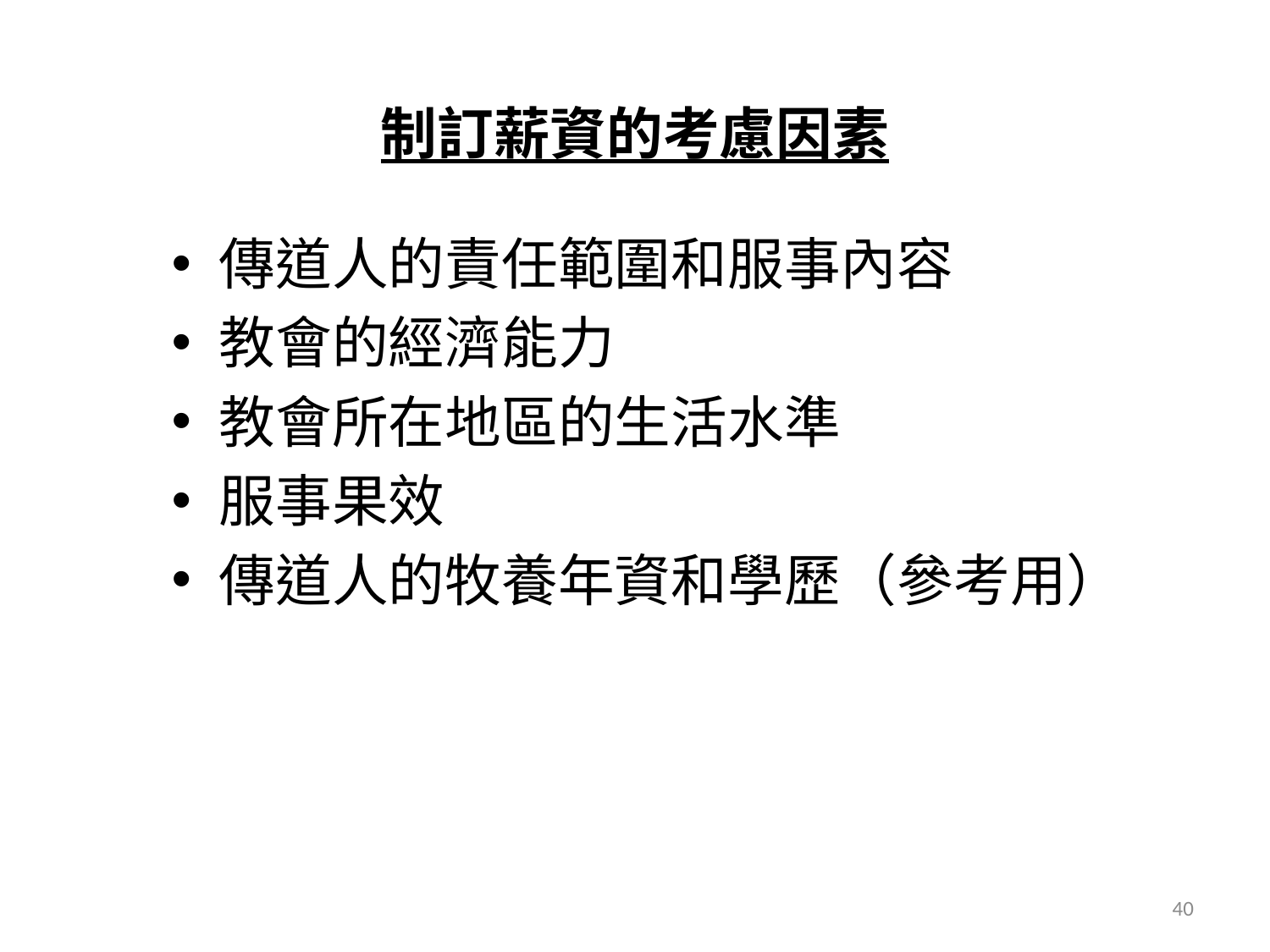

# 制訂薪資的考慮因素
傳道人的責任範圍和服事內容
教會的經濟能力
教會所在地區的生活水準
服事果效
傳道人的牧養年資和學歷（參考用）

40